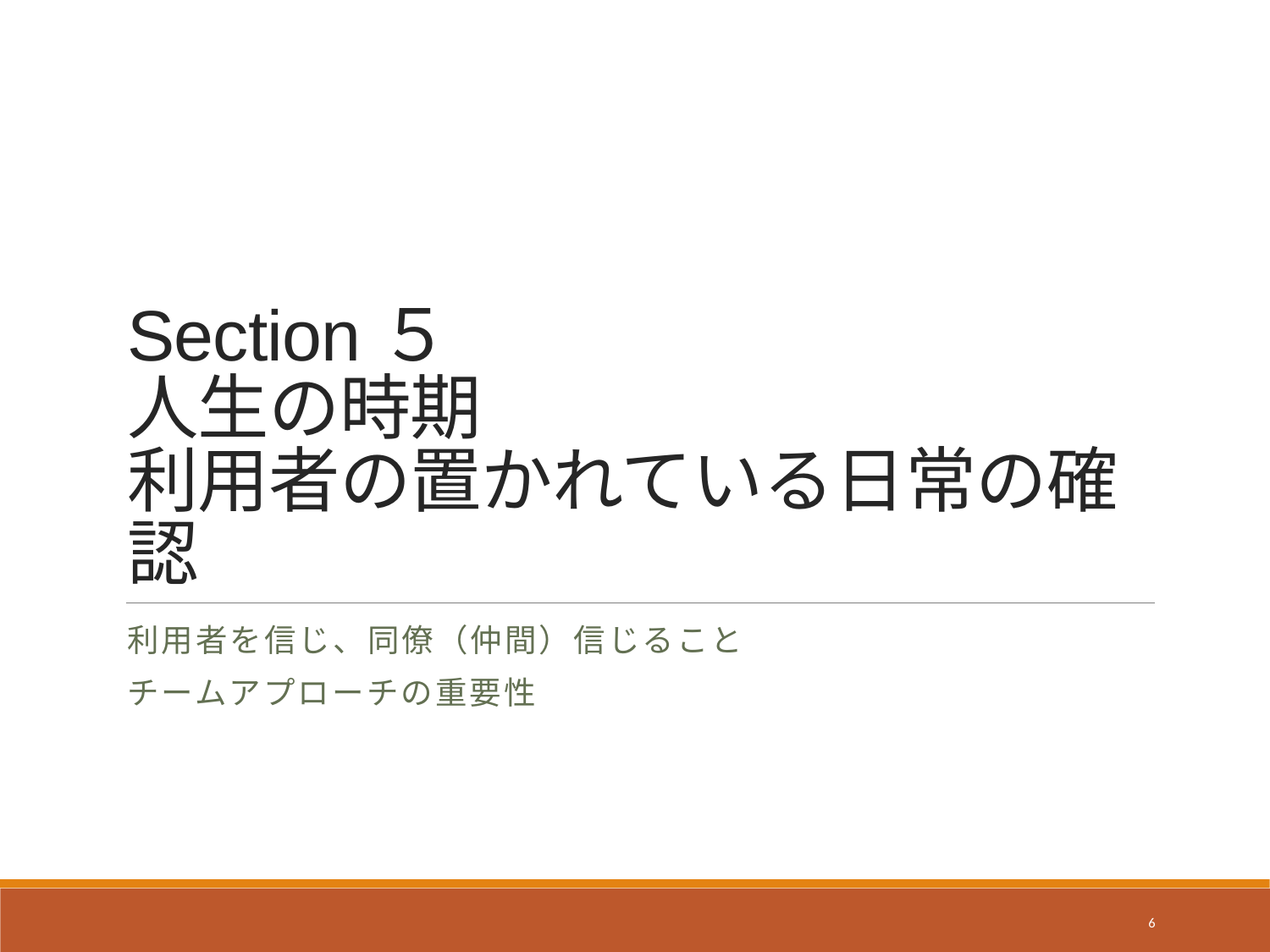

# Section５ 人生の時期　 利用者の置かれている日常の確認
利用者を信じ、同僚（仲間）信じること
チームアプローチの重要性
6